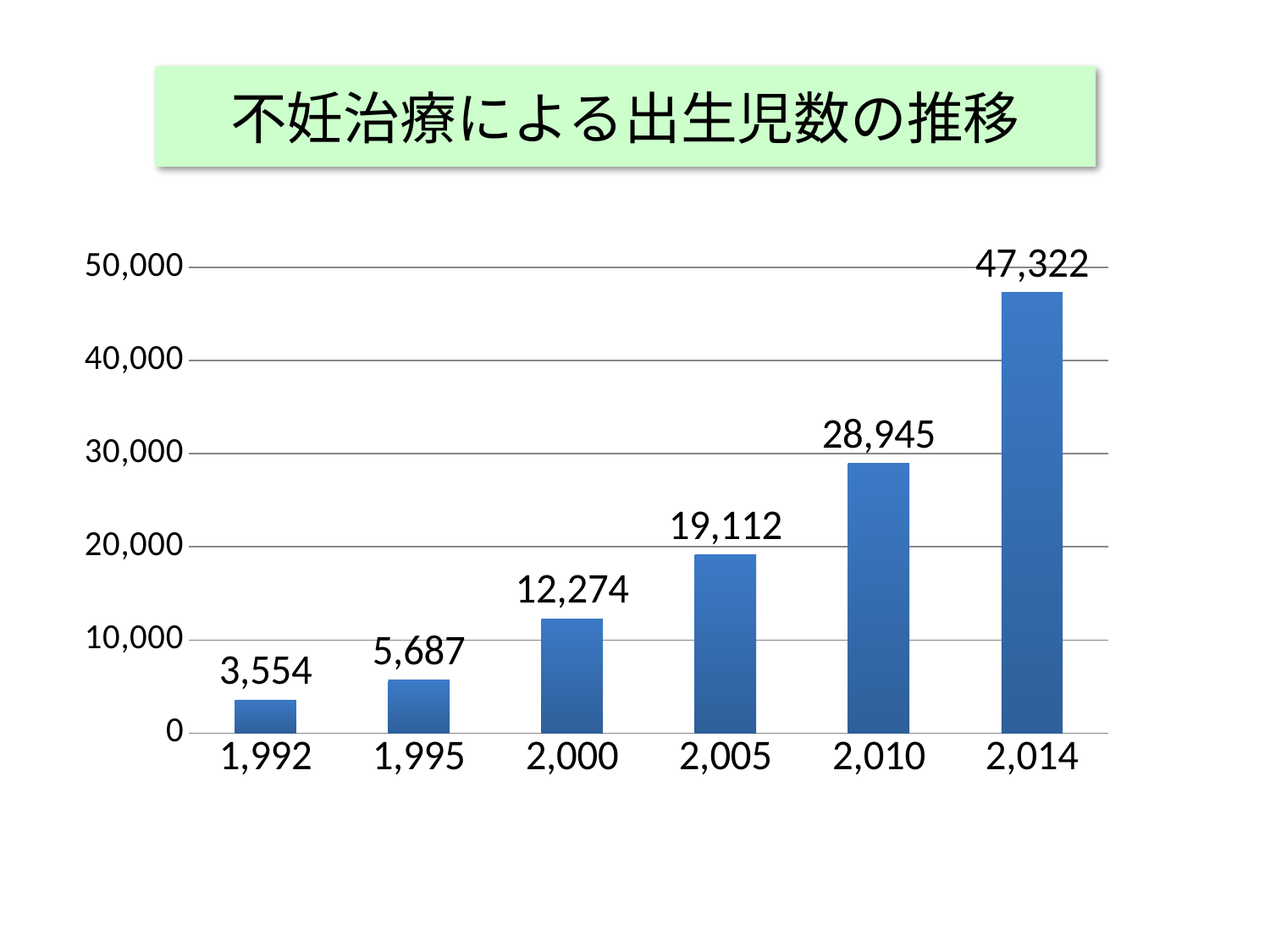

# 不妊治療による出生児数の推移

### Chart

| Category | 体外受精 |
|---|---|
| 1,992 | 3554.0 |
| 1,995 | 5687.0 |
| 2,000 | 12274.0 |
| 2,005 | 19112.0 |
| 2,010 | 28945.0 |
| 2,014 | 47322.0 |